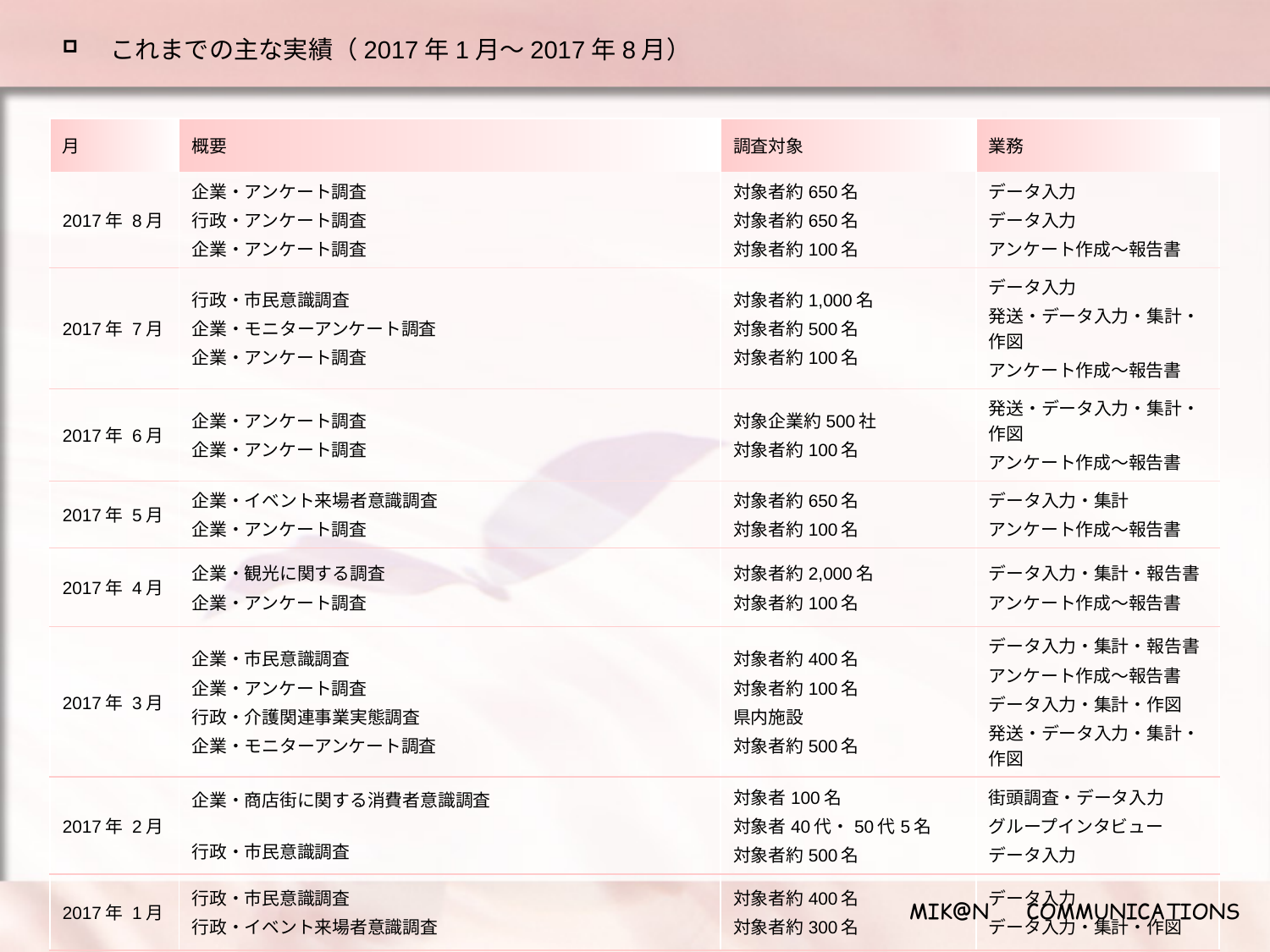

# これまでの主な実績（2017年1月～2017年8月）
| 月 | 概要 | 調査対象 | 業務 |
| --- | --- | --- | --- |
| 2017年 8月 | 企業・アンケート調査 行政・アンケート調査 企業・アンケート調査 | 対象者約650名 対象者約650名 対象者約100名 | データ入力 データ入力 アンケート作成～報告書 |
| 2017年 7月 | 行政・市民意識調査 企業・モニターアンケート調査 企業・アンケート調査 | 対象者約1,000名 対象者約500名 対象者約100名 | データ入力 発送・データ入力・集計・作図 アンケート作成～報告書 |
| 2017年 6月 | 企業・アンケート調査 企業・アンケート調査 | 対象企業約500社 対象者約100名 | 発送・データ入力・集計・作図 アンケート作成～報告書 |
| 2017年 5月 | 企業・イベント来場者意識調査 企業・アンケート調査 | 対象者約650名 対象者約100名 | データ入力・集計 アンケート作成～報告書 |
| 2017年 4月 | 企業・観光に関する調査 企業・アンケート調査 | 対象者約2,000名 対象者約100名 | データ入力・集計・報告書 アンケート作成～報告書 |
| 2017年 3月 | 企業・市民意識調査 企業・アンケート調査 行政・介護関連事業実態調査 企業・モニターアンケート調査 | 対象者約400名 対象者約100名 県内施設 対象者約500名 | データ入力・集計・報告書 アンケート作成～報告書 データ入力・集計・作図 発送・データ入力・集計・作図 |
| 2017年 2月 | 企業・商店街に関する消費者意識調査 行政・市民意識調査 | 対象者100名 対象者40代・50代5名 対象者約500名 | 街頭調査・データ入力 グループインタビュー データ入力 |
| 2017年 1月 | 行政・市民意識調査 行政・イベント来場者意識調査 | 対象者約400名 対象者約300名 | データ入力 データ入力・集計・作図 |
MIK@N 　COMMUNICATIONS